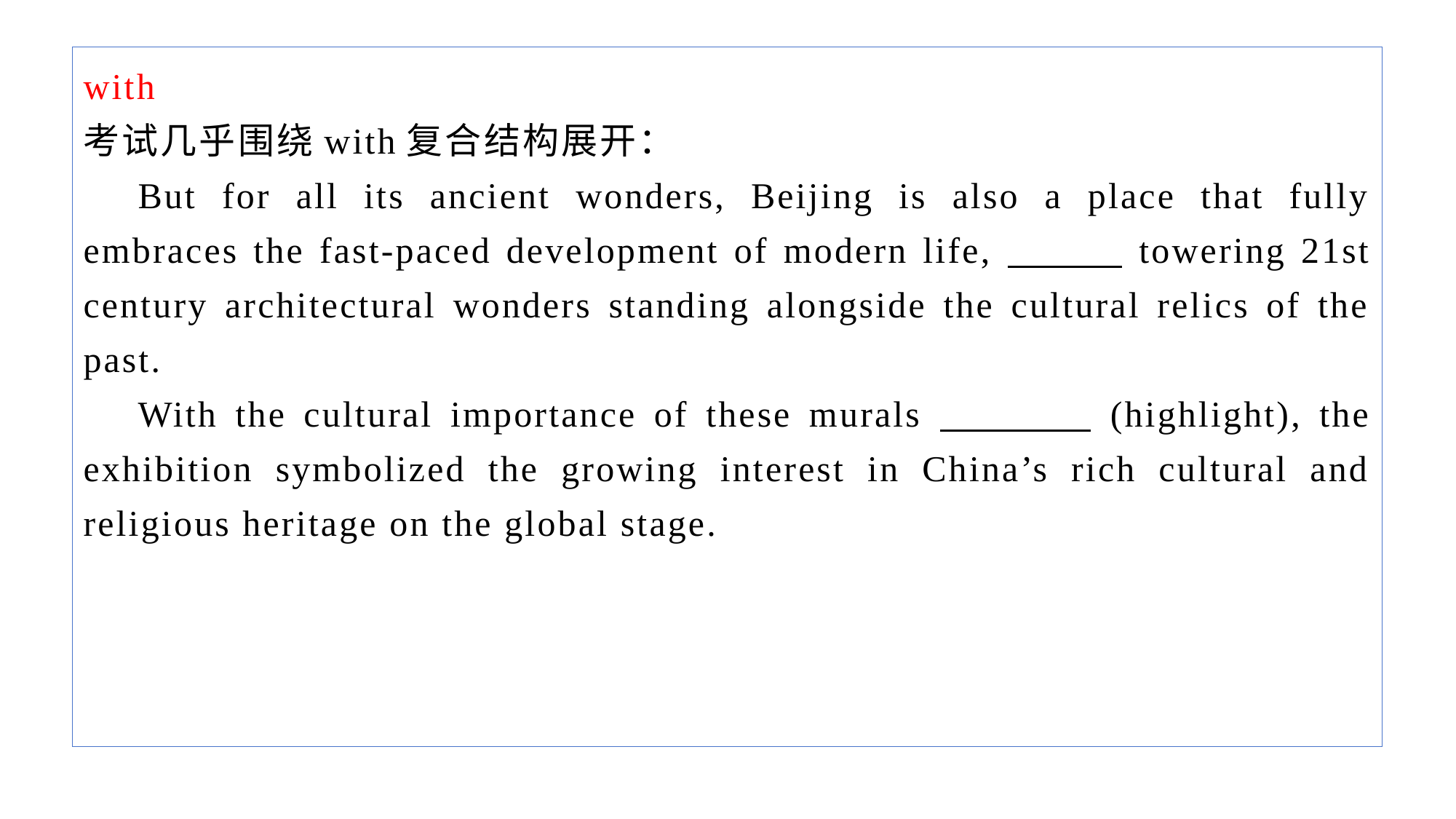

with
考试几乎围绕with复合结构展开：
But for all its ancient wonders, Beijing is also a place that fully embraces the fast-paced development of modern life,          towering 21st century architectural wonders standing alongside the cultural relics of the past.
With the cultural importance of these murals           (highlight), the exhibition symbolized the growing interest in China’s rich cultural and religious heritage on the global stage.